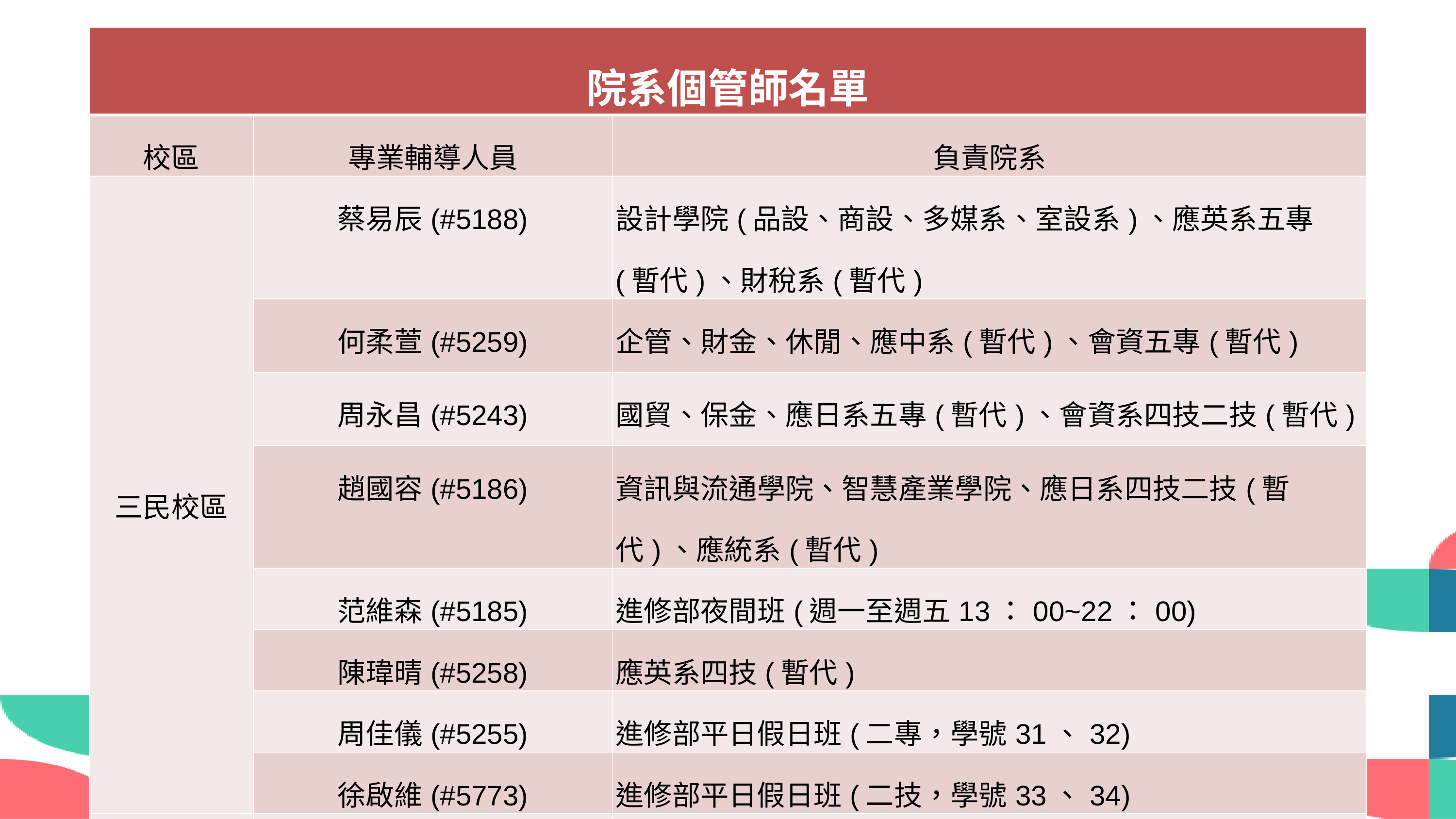

| 院系個管師名單 |  |  |
| --- | --- | --- |
| 校區 | 專業輔導人員 | 負責院系 |
| 三民校區 | 蔡易辰(#5188) | 設計學院(品設、商設、多媒系、室設系)、應英系五專(暫代)、財稅系(暫代) |
|  | 何柔萱(#5259) | 企管、財金、休閒、應中系(暫代)、會資五專(暫代) |
|  | 周永昌(#5243) | 國貿、保金、應日系五專(暫代)、會資系四技二技(暫代) |
|  | 趙國容(#5186) | 資訊與流通學院、智慧產業學院、應日系四技二技(暫代)、應統系(暫代) |
|  | 范維森(#5185) | 進修部夜間班(週一至週五13：00~22：00) |
|  | 陳瑋晴(#5258) | 應英系四技(暫代) |
|  | 周佳儀(#5255) | 進修部平日假日班(二專，學號31、32) |
|  | 徐啟維(#5773) | 進修部平日假日班(二技，學號33、34) |
| 民生校區 | 賴書平(#6833) | 老服系、護理系四技、二技 |
|  | 張詒婷(#6832) | 美容系、護理系五專、碩班(在職) |